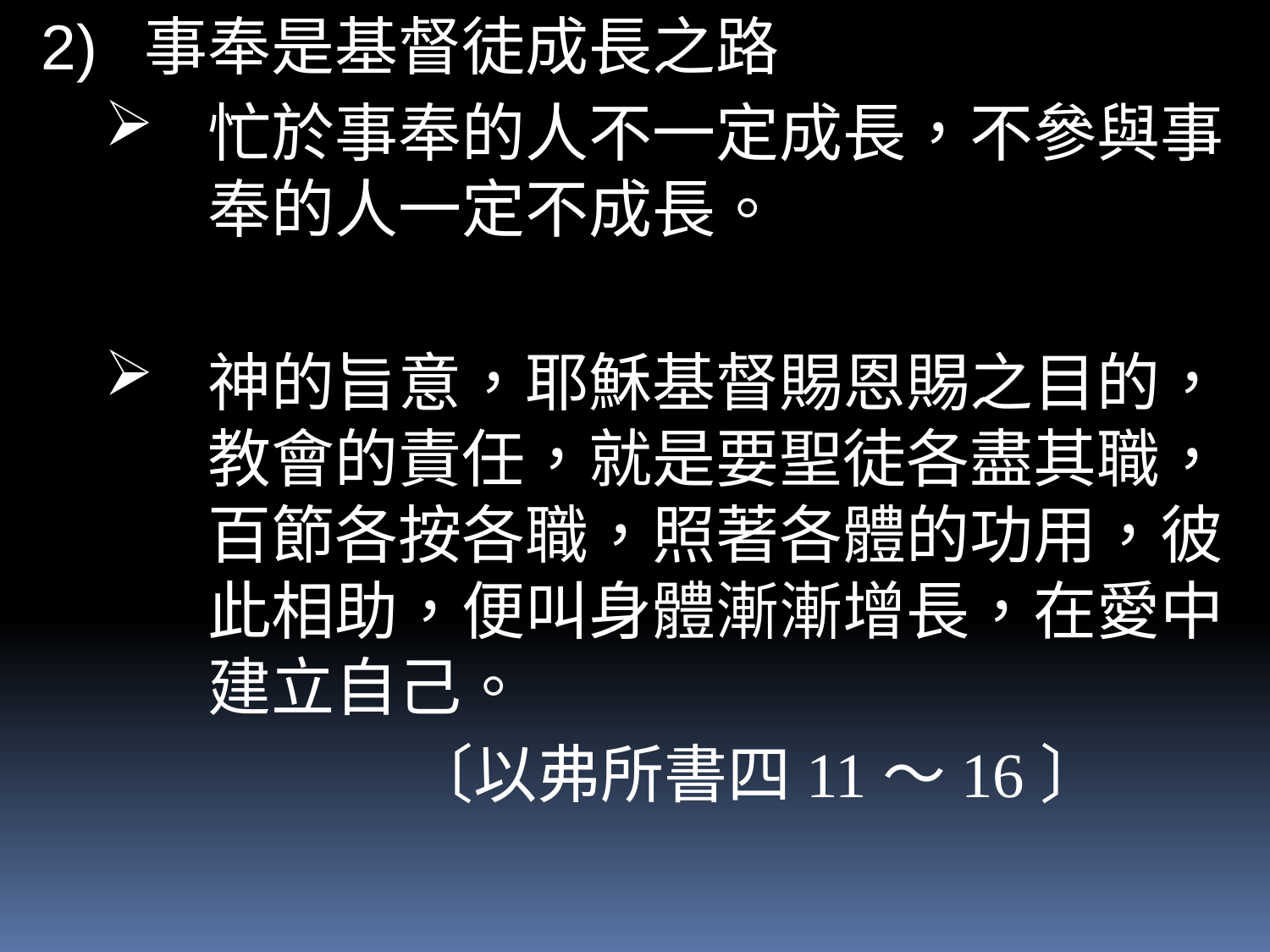

事奉是基督徒成長之路
忙於事奉的人不一定成長，不參與事奉的人一定不成長。

神的旨意，耶穌基督賜恩賜之目的，教會的責任，就是要聖徒各盡其職，百節各按各職，照著各體的功用，彼此相助，便叫身體漸漸增長，在愛中建立自己。
                〔以弗所書四11～16〕